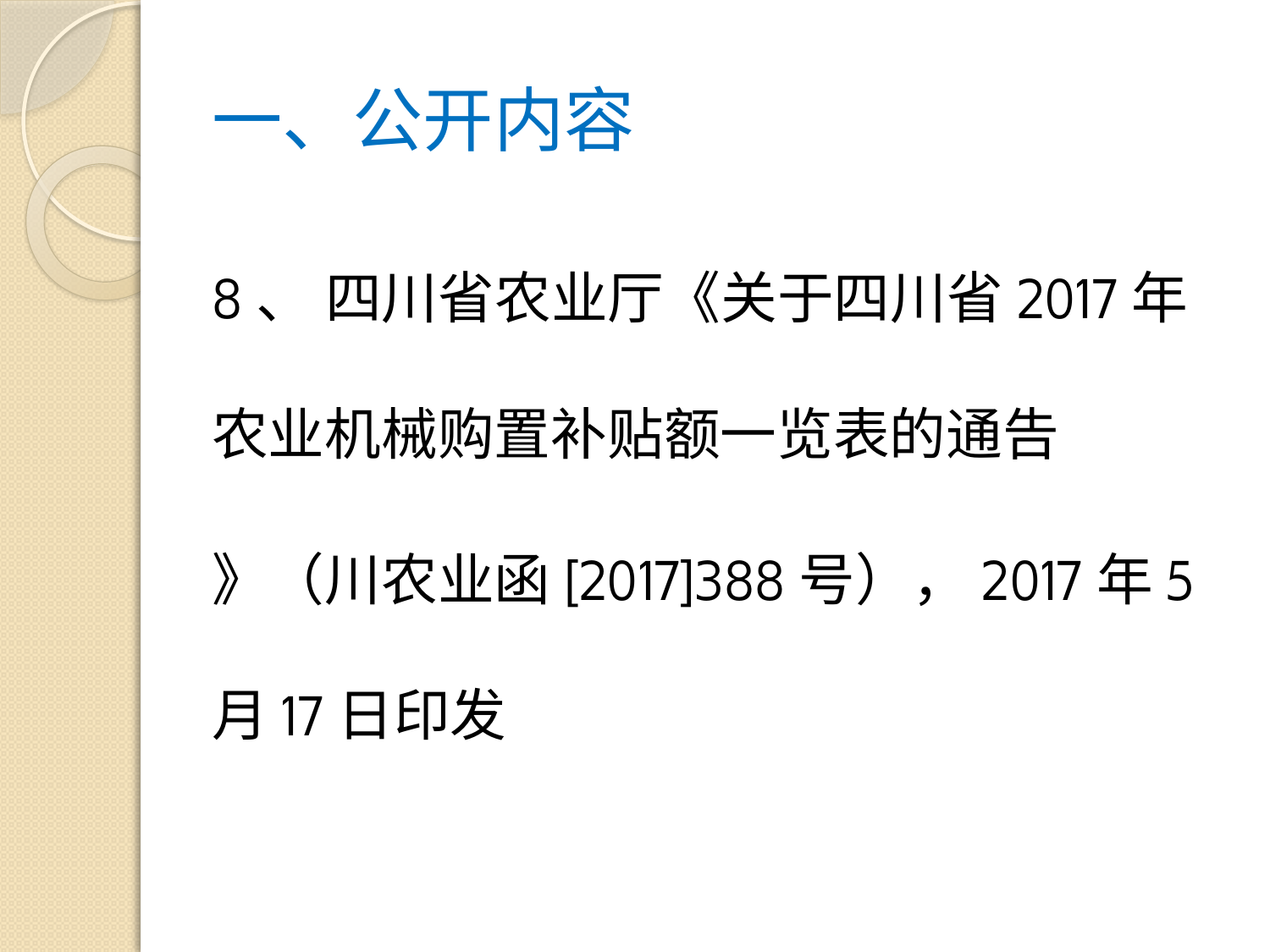

# 一、公开内容
8、 四川省农业厅《关于四川省2017年农业机械购置补贴额一览表的通告
》（川农业函[2017]388号），2017年5月17日印发